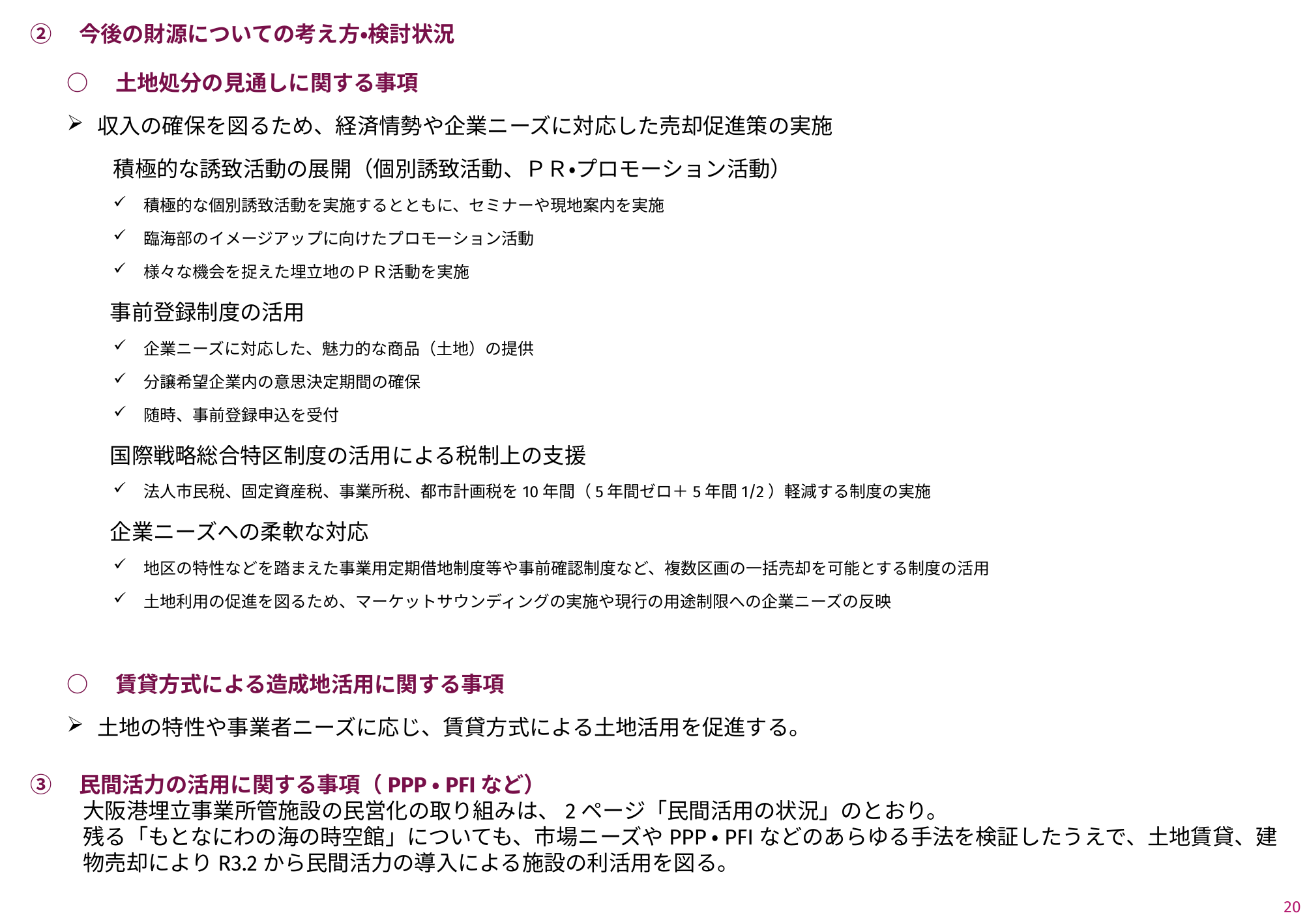

②　今後の財源についての考え方・検討状況
○　土地処分の見通しに関する事項
収入の確保を図るため、経済情勢や企業ニーズに対応した売却促進策の実施
積極的な誘致活動の展開（個別誘致活動、ＰＲ・プロモーション活動）
積極的な個別誘致活動を実施するとともに、セミナーや現地案内を実施
臨海部のイメージアップに向けたプロモーション活動
様々な機会を捉えた埋立地のＰＲ活動を実施
　　事前登録制度の活用
企業ニーズに対応した、魅力的な商品（土地）の提供
分譲希望企業内の意思決定期間の確保
随時、事前登録申込を受付
　　国際戦略総合特区制度の活用による税制上の支援
法人市民税、固定資産税、事業所税、都市計画税を10年間（5年間ゼロ＋5年間1/2）軽減する制度の実施
　　企業ニーズへの柔軟な対応
地区の特性などを踏まえた事業用定期借地制度等や事前確認制度など、複数区画の一括売却を可能とする制度の活用
土地利用の促進を図るため、マーケットサウンディングの実施や現行の用途制限への企業ニーズの反映

○　賃貸方式による造成地活用に関する事項
土地の特性や事業者ニーズに応じ、賃貸方式による土地活用を促進する。
③　民間活力の活用に関する事項（PPP・PFIなど）
大阪港埋立事業所管施設の民営化の取り組みは、2ページ「民間活用の状況」のとおり。
残る「もとなにわの海の時空館」についても、市場ニーズやPPP・PFIなどのあらゆる手法を検証したうえで、土地賃貸、建物売却によりR3.2から民間活力の導入による施設の利活用を図る。
20